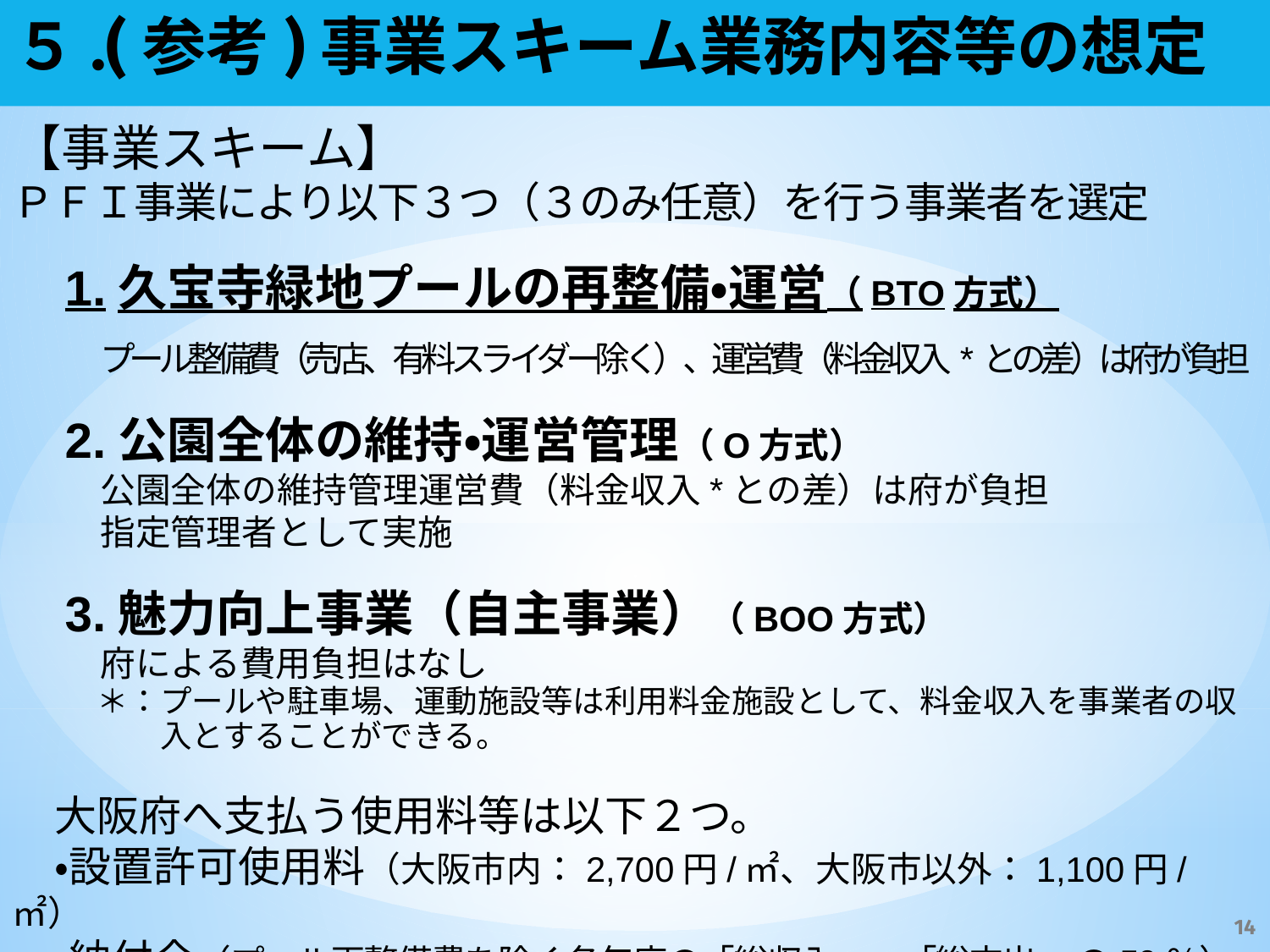

# ５.(参考)事業スキーム業務内容等の想定
【事業スキーム】
ＰＦＩ事業により以下３つ（３のみ任意）を行う事業者を選定
1.久宝寺緑地プールの再整備・運営（BTO方式）
　プール整備費（売店、有料スライダー除く）、運営費（料金収入*との差）は府が負担
2.公園全体の維持・運営管理（O方式）
　公園全体の維持管理運営費（料金収入*との差）は府が負担
　指定管理者として実施
3.魅力向上事業（自主事業）（BOO方式）
　府による費用負担はなし
　＊：プールや駐車場、運動施設等は利用料金施設として、料金収入を事業者の収
　　　入とすることができる。

　大阪府へ支払う使用料等は以下２つ。
　・設置許可使用料（大阪市内：2,700円/㎡、大阪市以外：1,100円/㎡）
　・納付金（プール再整備費を除く各年度の「総収入」ー「総支出」 の50％）
14